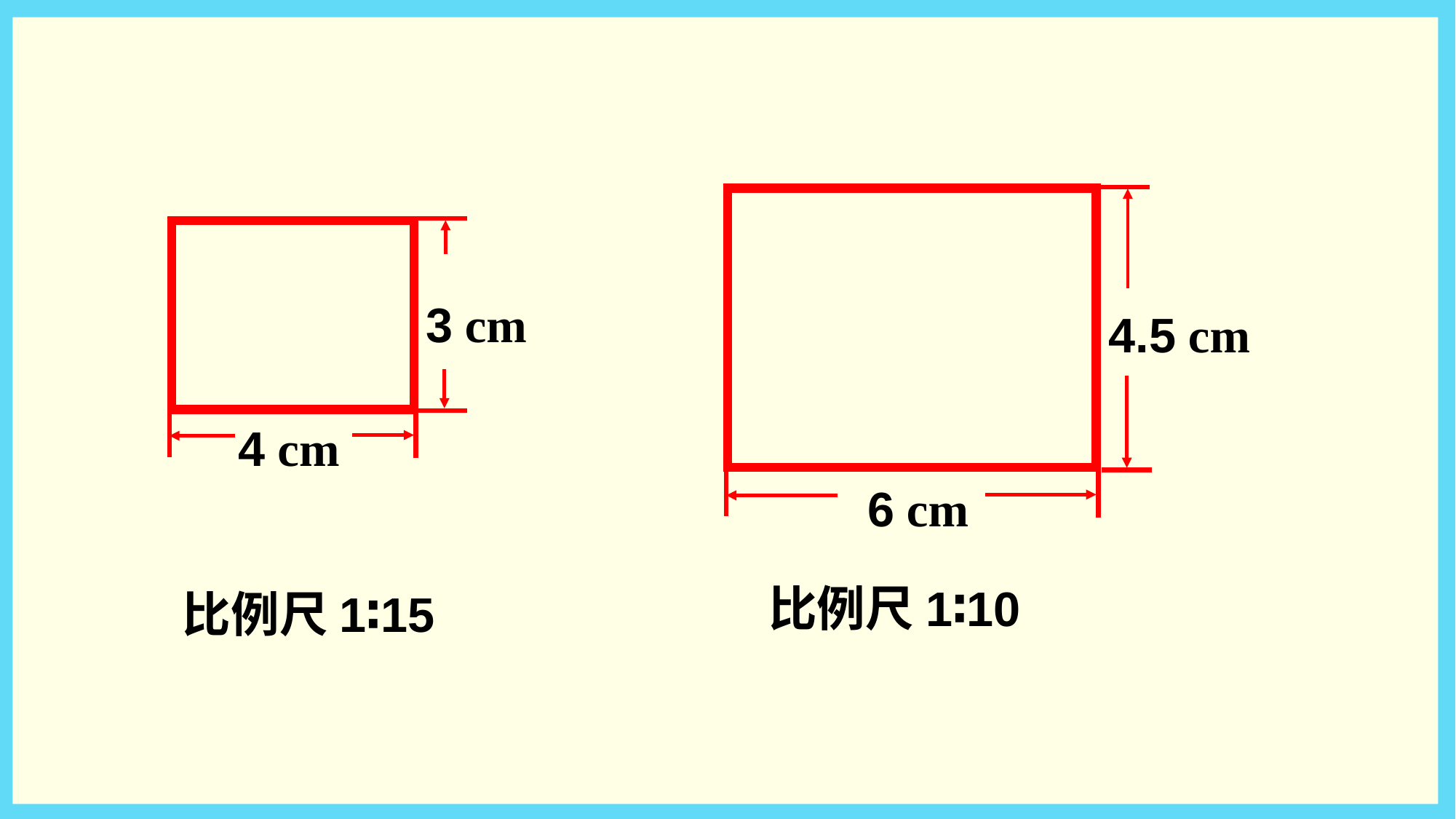

3 cm
4.5 cm
4 cm

6 cm
比例尺1∶10
比例尺1∶15